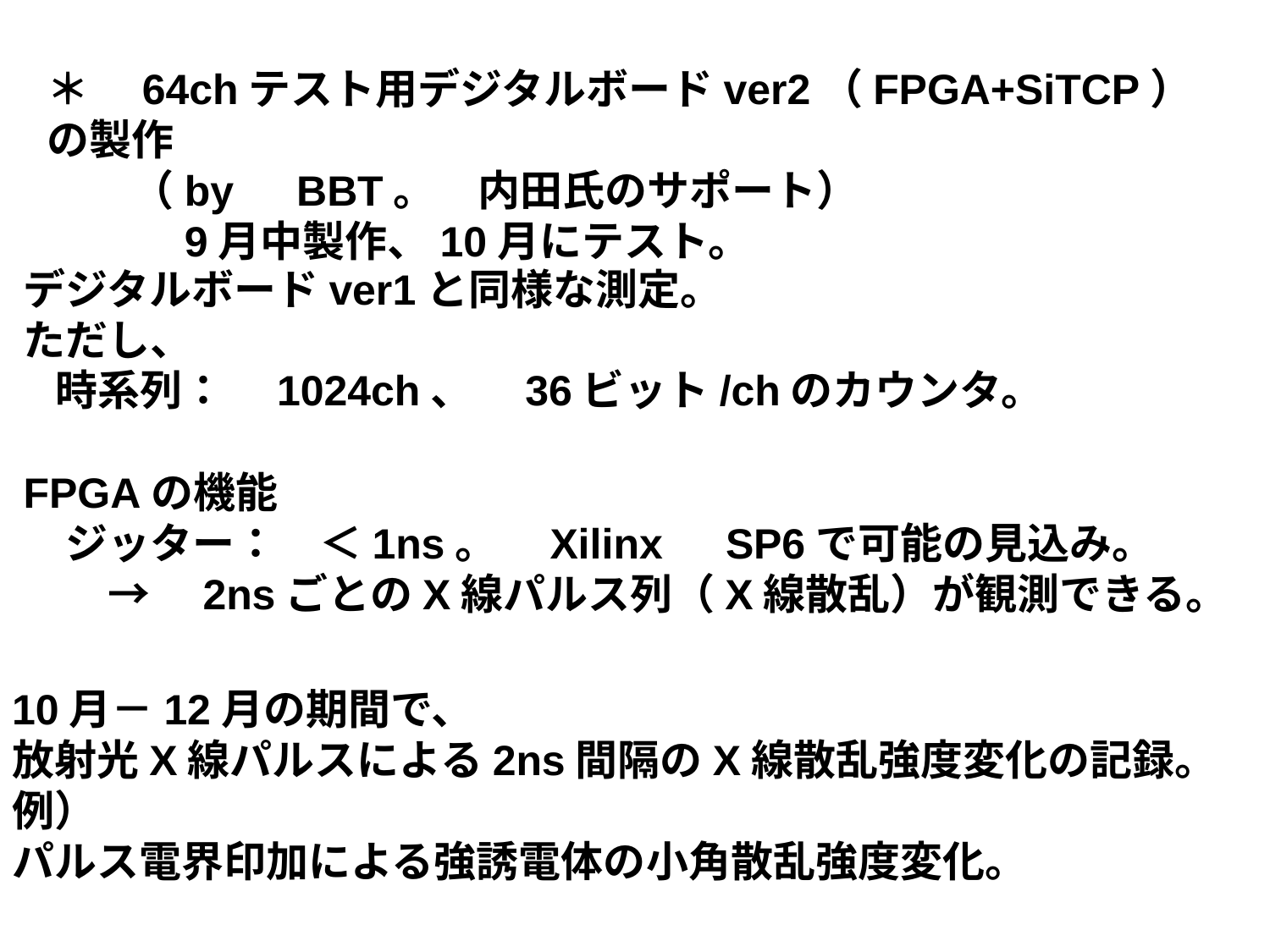

＊　64chテスト用デジタルボードver2（FPGA+SiTCP）の製作
　　（by　BBT。　内田氏のサポート）
　　　9月中製作、10月にテスト。
デジタルボードver1と同様な測定。
ただし、
　時系列：　1024ch、　36ビット/chのカウンタ。

FPGAの機能
　ジッター：　＜1ns。　Xilinx　SP6で可能の見込み。
　　→　2nsごとのX線パルス列（X線散乱）が観測できる。

10月－12月の期間で、
放射光X線パルスによる2ns間隔のX線散乱強度変化の記録。
例）
パルス電界印加による強誘電体の小角散乱強度変化。